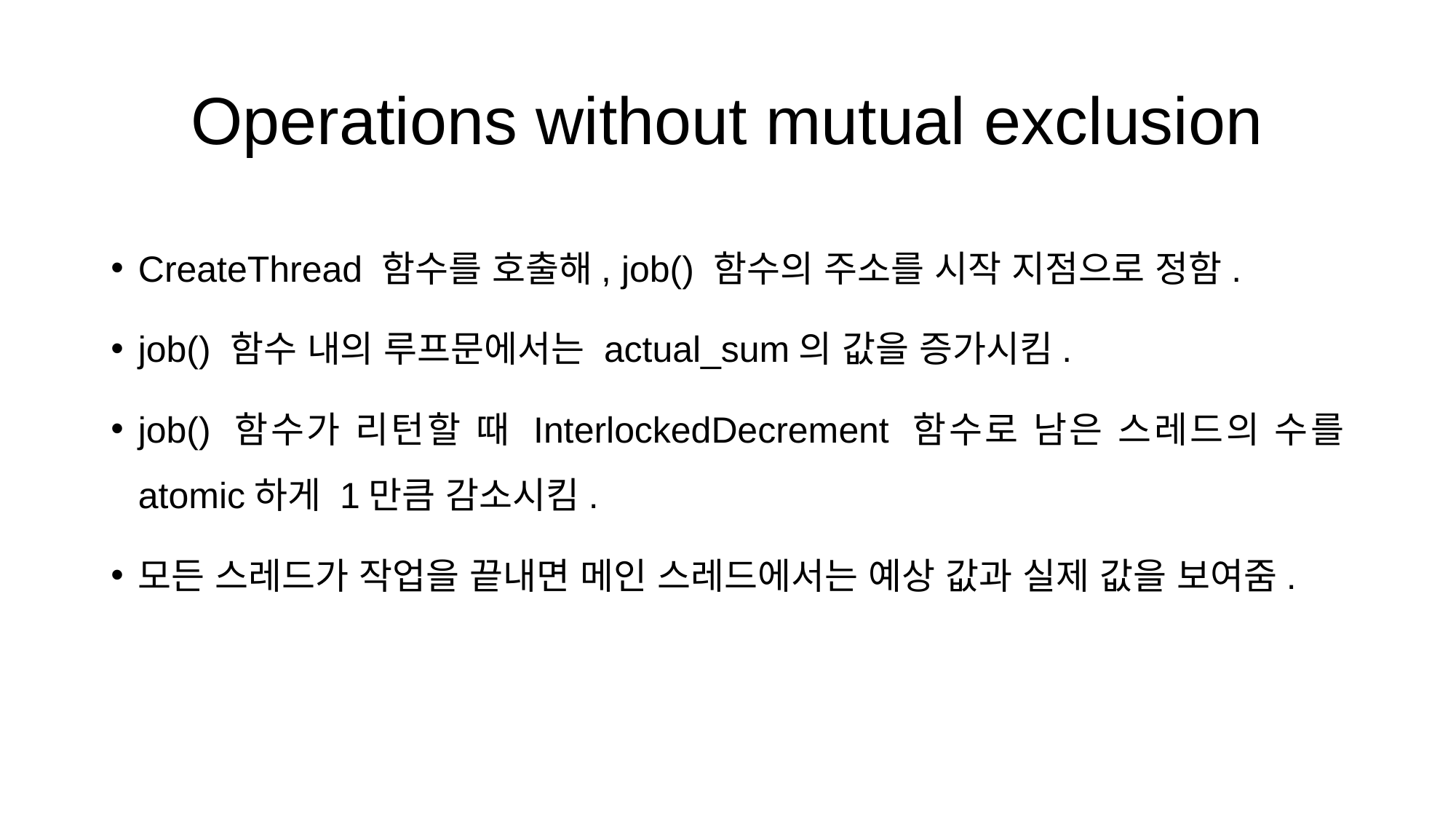

# Operations without mutual exclusion
CreateThread 함수를 호출해, job() 함수의 주소를 시작 지점으로 정함.
job() 함수 내의 루프문에서는 actual_sum의 값을 증가시킴.
job() 함수가 리턴할 때 InterlockedDecrement 함수로 남은 스레드의 수를 atomic하게 1만큼 감소시킴.
모든 스레드가 작업을 끝내면 메인 스레드에서는 예상 값과 실제 값을 보여줌.